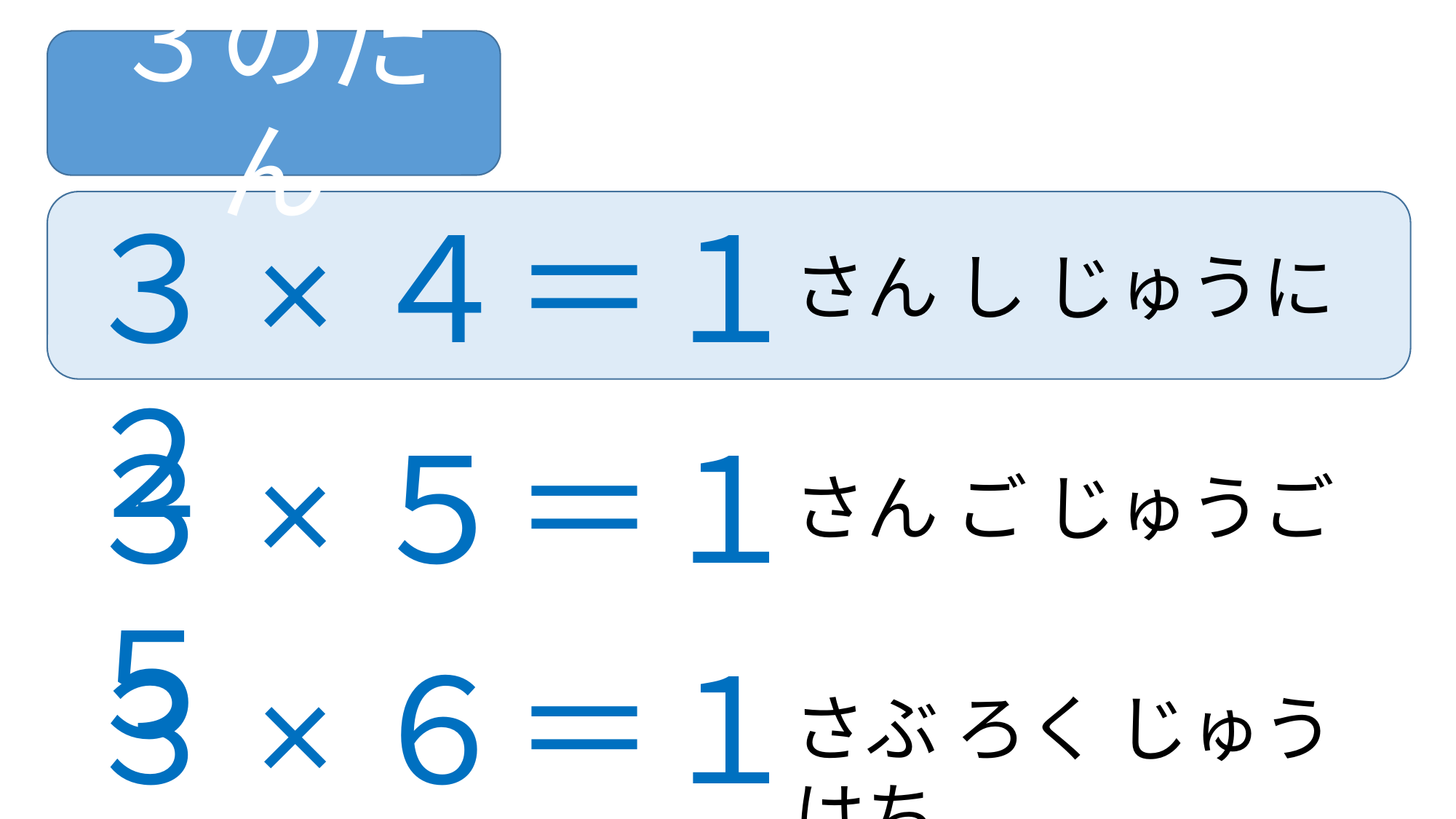

３のだん

３×４＝１２
さん し じゅうに
３×５＝１５
さん ご じゅうご
３×６＝１８
さぶ ろく じゅうはち